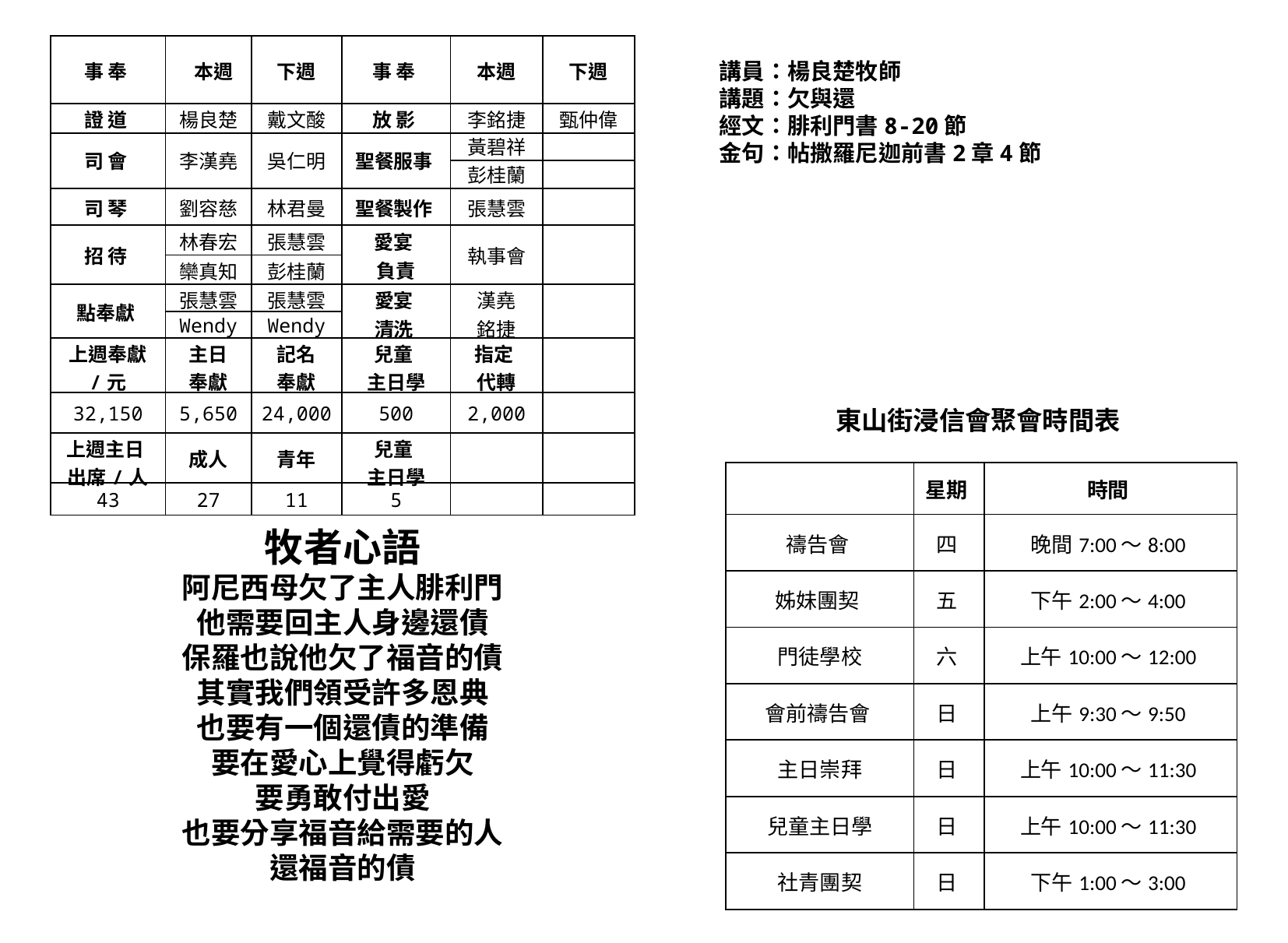

| 事 奉 | 本週 | 下週 | 事 奉 | 本週 | 下週 |
| --- | --- | --- | --- | --- | --- |
| 證 道 | 楊良楚 | 戴文酸 | 放 影 | 李銘捷 | 甄仲偉 |
| 司 會 | 李漢堯 | 吳仁明 | 聖餐服事 | 黃碧祥 |  |
|  |  |  |  | 彭桂蘭 |  |
| 司 琴 | 劉容慈 | 林君曼 | 聖餐製作 | 張慧雲 |  |
| 招 待 | 林春宏 | 張慧雲 | 愛宴 負責 | 執事會 |  |
|  | 欒真知 | 彭桂蘭 |  |  |  |
| 點奉獻 | 張慧雲 | 張慧雲 | 愛宴 清洗 | 漢堯 銘捷 |  |
|  | Wendy | Wendy |  |  |  |
| 上週奉獻 /元 | 主日 奉獻 | 記名 奉獻 | 兒童 主日學 | 指定 代轉 |  |
| 32,150 | 5,650 | 24,000 | 500 | 2,000 |  |
| 上週主日 出席/人 | 成人 | 青年 | 兒童 主日學 |  |  |
| 43 | 27 | 11 | 5 |  |  |
講員：楊良楚牧師
講題：欠與還
經文：腓利門書8-20節
金句：帖撒羅尼迦前書2章4節

東山街浸信會聚會時間表
|  | 星期 | 時間 |
| --- | --- | --- |
| 禱告會 | 四 | 晚間7:00～8:00 |
| 姊妹團契 | 五 | 下午2:00～4:00 |
| 門徒學校 | 六 | 上午10:00～12:00 |
| 會前禱告會 | 日 | 上午9:30～9:50 |
| 主日崇拜 | 日 | 上午10:00～11:30 |
| 兒童主日學 | 日 | 上午10:00～11:30 |
| 社青團契 | 日 | 下午1:00～3:00 |
牧者心語
阿尼西母欠了主人腓利門
他需要回主人身邊還債
保羅也說他欠了福音的債
其實我們領受許多恩典
也要有一個還債的準備
要在愛心上覺得虧欠
要勇敢付出愛
也要分享福音給需要的人
還福音的債